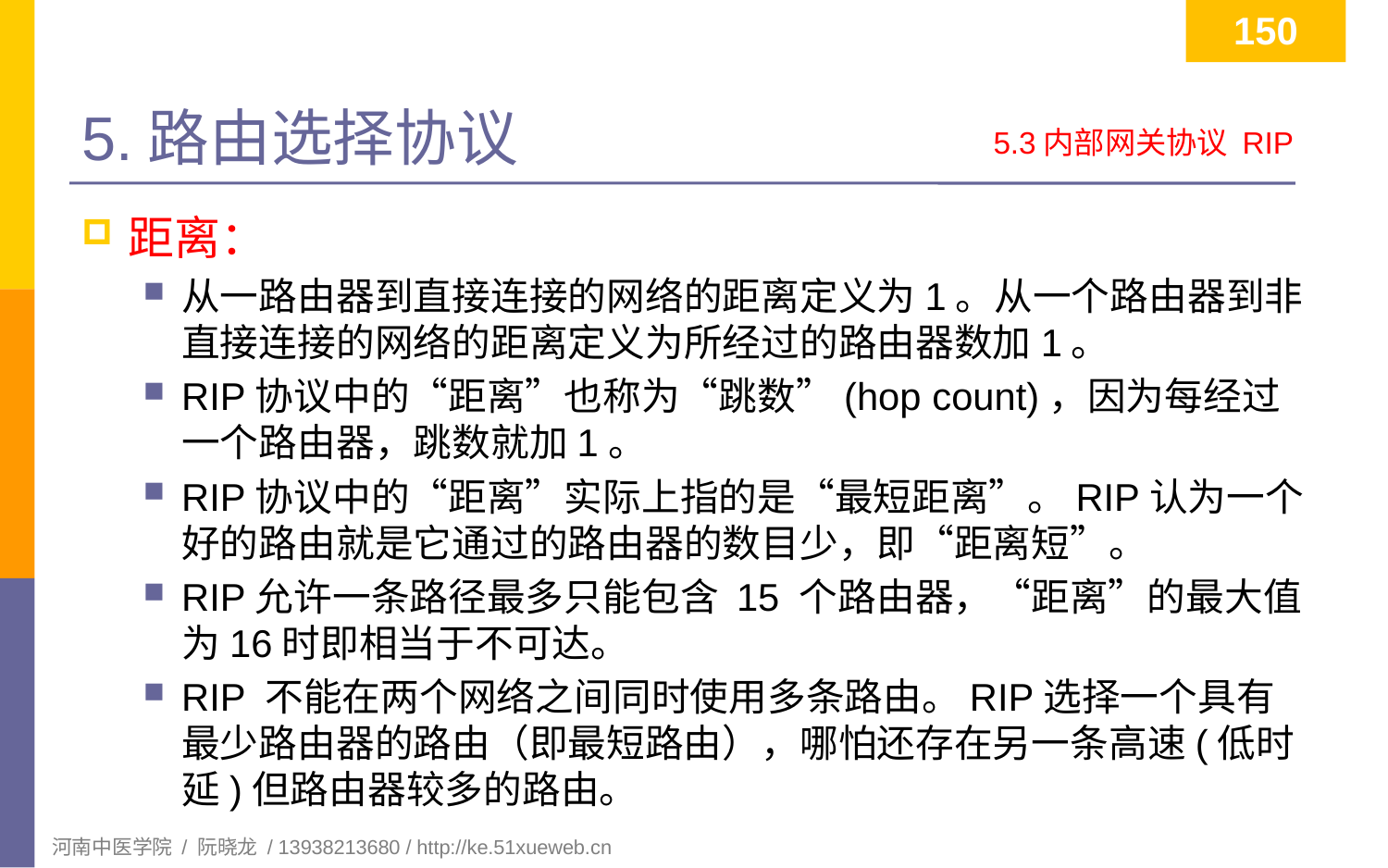

150
# 5.路由选择协议
5.3内部网关协议 RIP
距离：
从一路由器到直接连接的网络的距离定义为1。从一个路由器到非直接连接的网络的距离定义为所经过的路由器数加1。
RIP协议中的“距离”也称为“跳数”(hop count)，因为每经过一个路由器，跳数就加1。
RIP协议中的“距离”实际上指的是“最短距离”。RIP认为一个好的路由就是它通过的路由器的数目少，即“距离短”。
RIP允许一条路径最多只能包含 15 个路由器，“距离”的最大值为16时即相当于不可达。
RIP 不能在两个网络之间同时使用多条路由。RIP选择一个具有最少路由器的路由（即最短路由），哪怕还存在另一条高速(低时延)但路由器较多的路由。